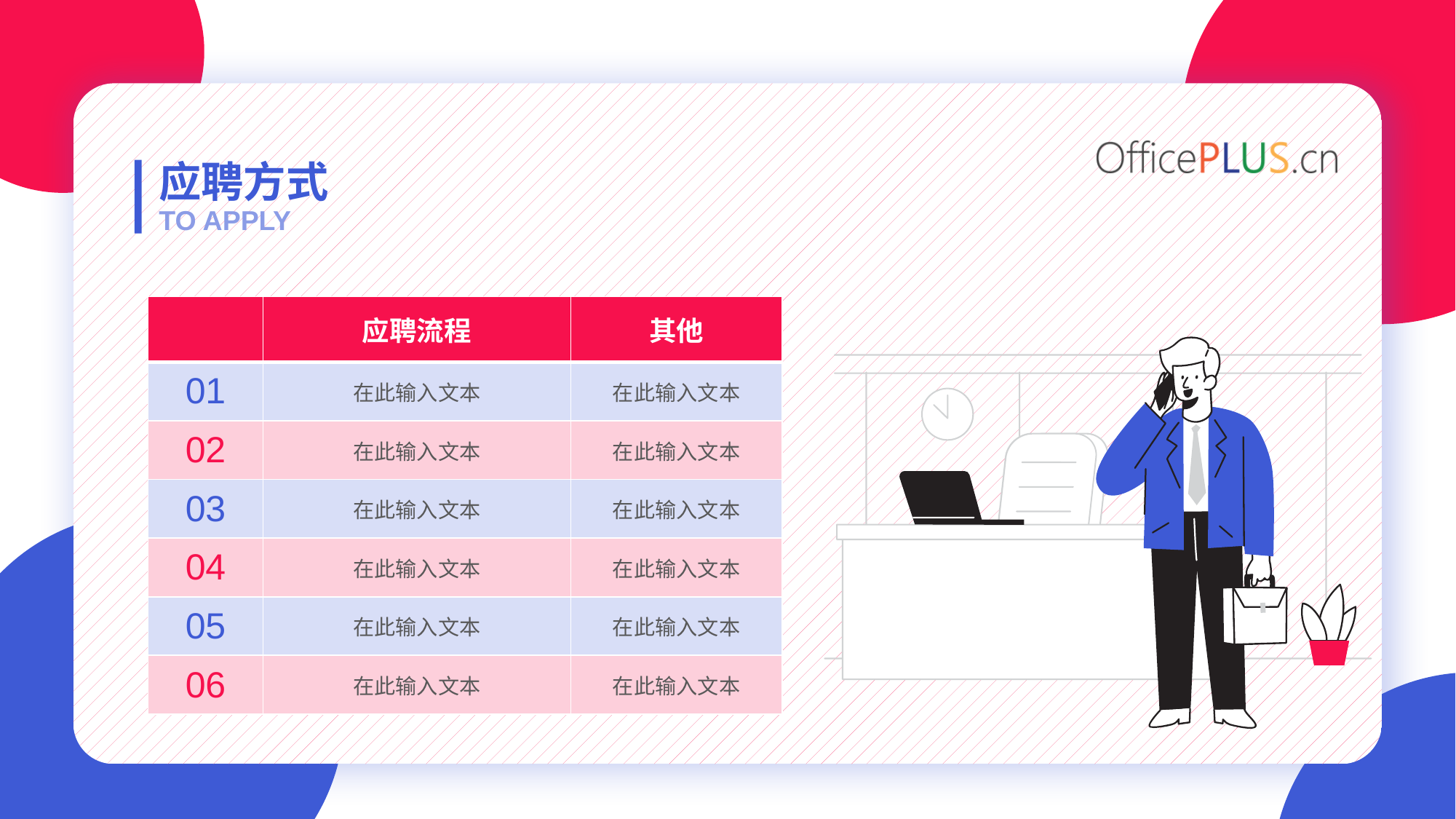

应聘方式

TO APPLY
|  | 应聘流程 | 其他 |
| --- | --- | --- |
| 01 | 在此输入文本 | 在此输入文本 |
| 02 | 在此输入文本 | 在此输入文本 |
| 03 | 在此输入文本 | 在此输入文本 |
| 04 | 在此输入文本 | 在此输入文本 |
| 05 | 在此输入文本 | 在此输入文本 |
| 06 | 在此输入文本 | 在此输入文本 |